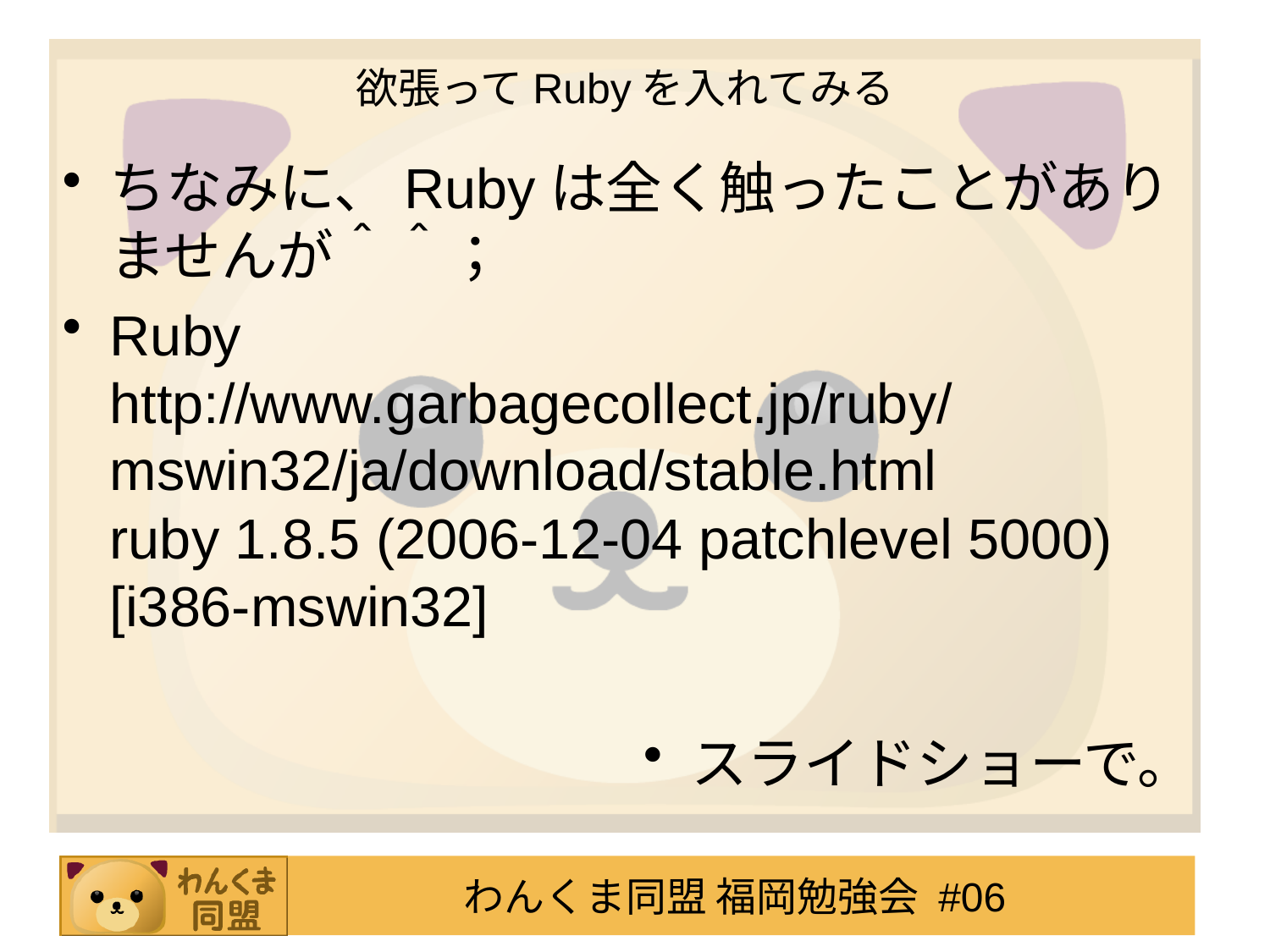

# 欲張ってRubyを入れてみる
ちなみに、Rubyは全く触ったことがありませんが＾＾；
Ruby
http://www.garbagecollect.jp/ruby/mswin32/ja/download/stable.html
ruby 1.8.5 (2006-12-04 patchlevel 5000) [i386-mswin32]

スライドショーで。